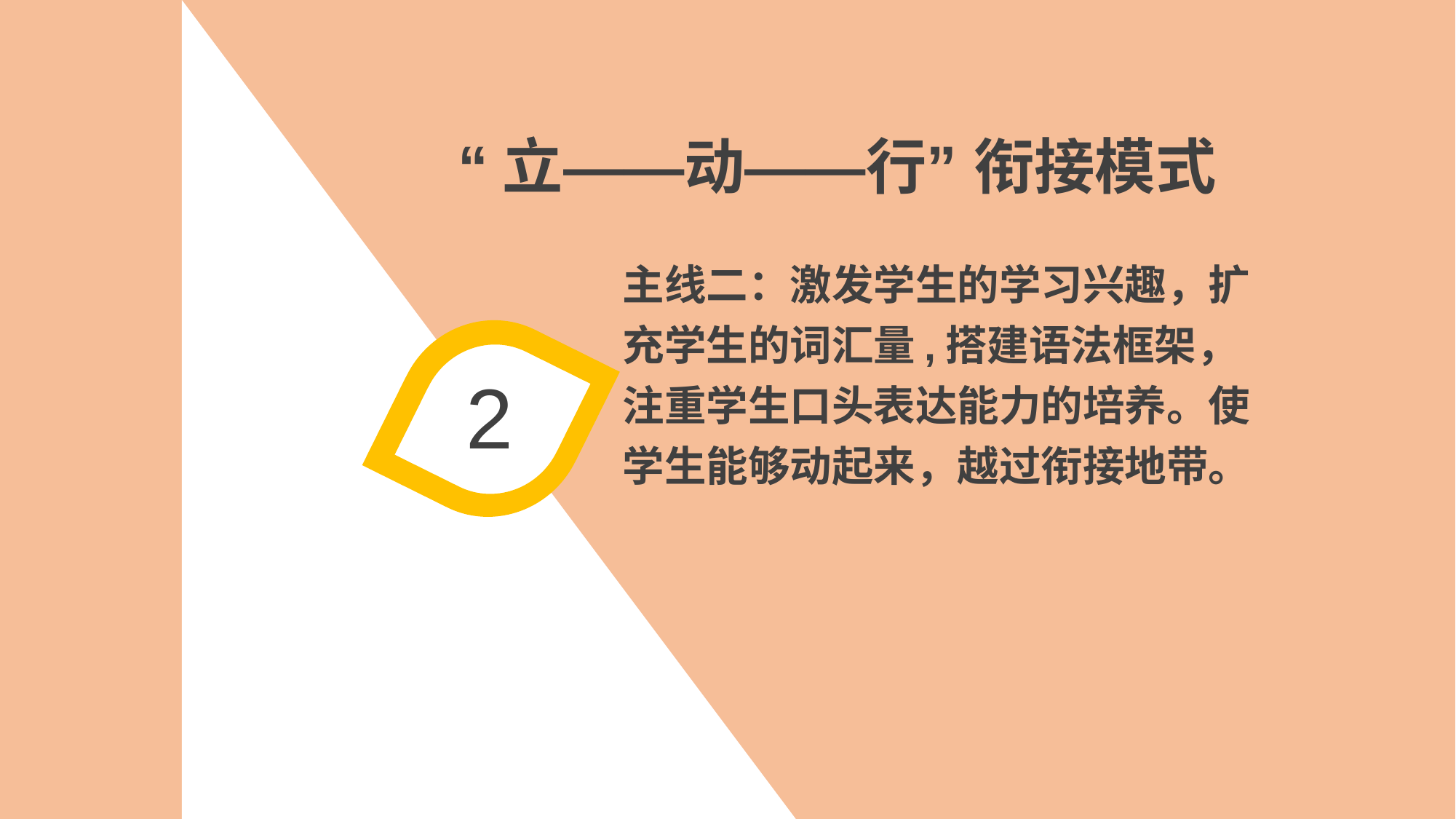

“立——动——行” 衔接模式
主线二：激发学生的学习兴趣，扩充学生的词汇量,搭建语法框架，注重学生口头表达能力的培养。使学生能够动起来，越过衔接地带。
2